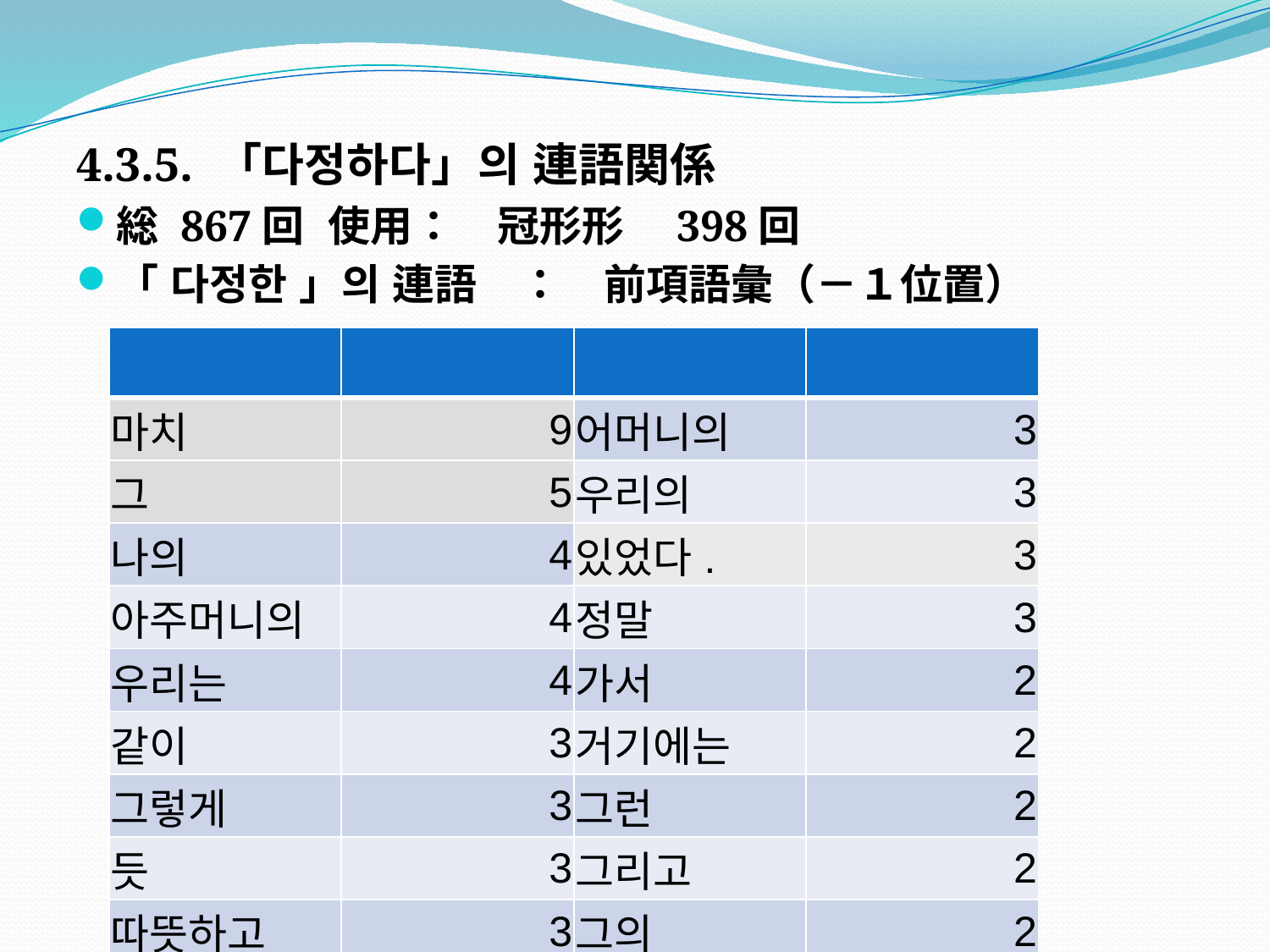

#
4.3.5. 「다정하다」의 連語関係
総 867回  使用：　冠形形　398回
「 다정한 」의 連語　：　前項語彙（－１位置）

|  |  |  |  |
| --- | --- | --- | --- |
| 마치 | 9 | 어머니의 | 3 |
| 그 | 5 | 우리의 | 3 |
| 나의 | 4 | 있었다. | 3 |
| 아주머니의 | 4 | 정말 | 3 |
| 우리는 | 4 | 가서 | 2 |
| 같이 | 3 | 거기에는 | 2 |
| 그렇게 | 3 | 그런 | 2 |
| 듯 | 3 | 그리고 | 2 |
| 따뜻하고 | 3 | 그의 | 2 |
| 아주 | 3 | 깊고 | 2 |